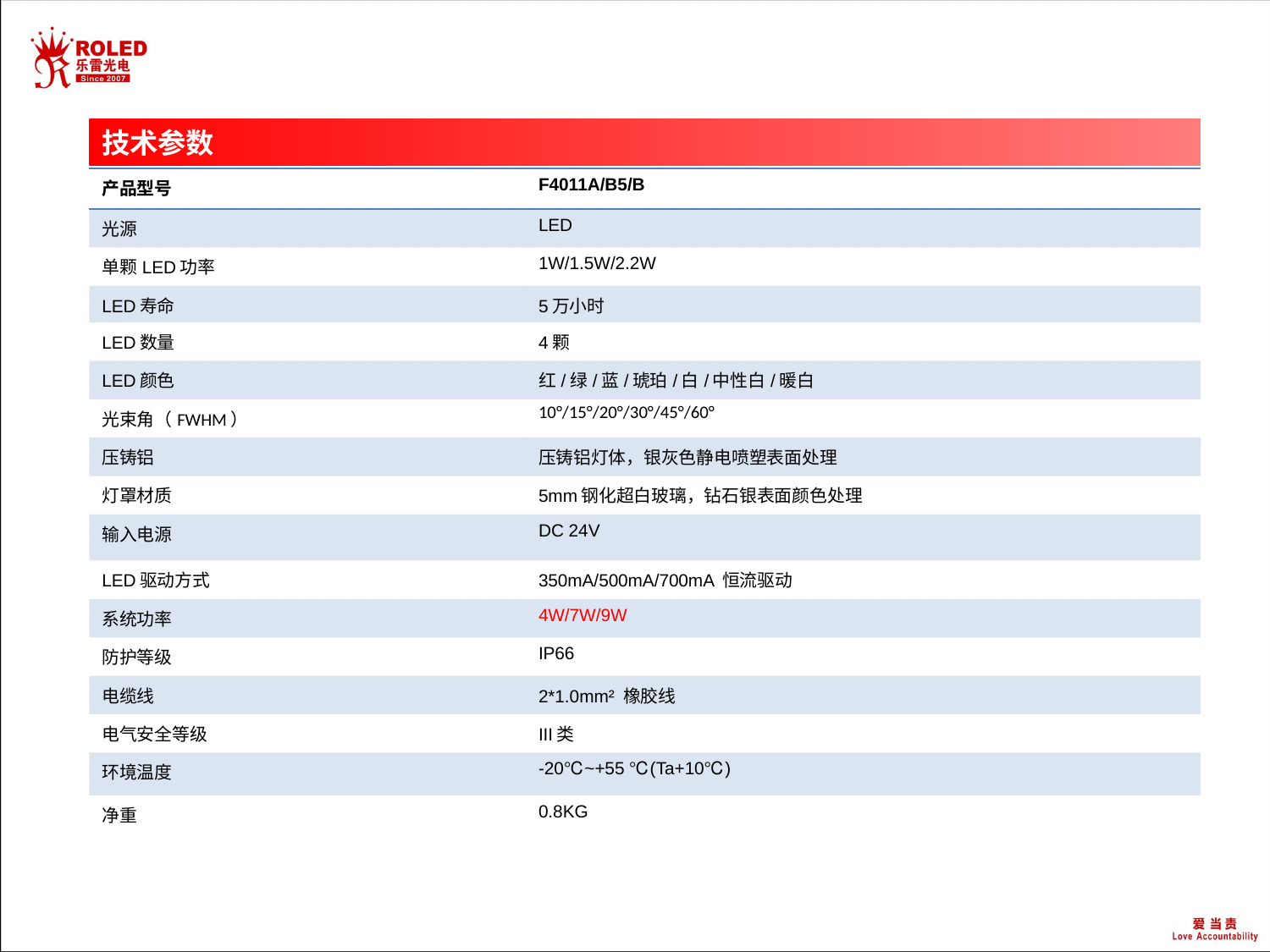

技术参数
| 产品型号 | F4011A/B5/B |
| --- | --- |
| 光源 | LED |
| 单颗LED功率 | 1W/1.5W/2.2W |
| LED寿命 | 5万小时 |
| LED数量 | 4颗 |
| LED颜色 | 红/绿/蓝/琥珀/白/中性白/暖白 |
| 光束角（FWHM） | 10°/15°/20°/30°/45°/60° |
| 压铸铝 | 压铸铝灯体，银灰色静电喷塑表面处理 |
| 灯罩材质 | 5mm钢化超白玻璃，钻石银表面颜色处理 |
| 输入电源 | DC 24V |
| LED驱动方式 | 350mA/500mA/700mA 恒流驱动 |
| 系统功率 | 4W/7W/9W |
| 防护等级 | IP66 |
| 电缆线 | 2\*1.0mm² 橡胶线 |
| 电气安全等级 | III类 |
| 环境温度 | -20℃~+55 ℃(Ta+10℃) |
| 净重 | 0.8KG |